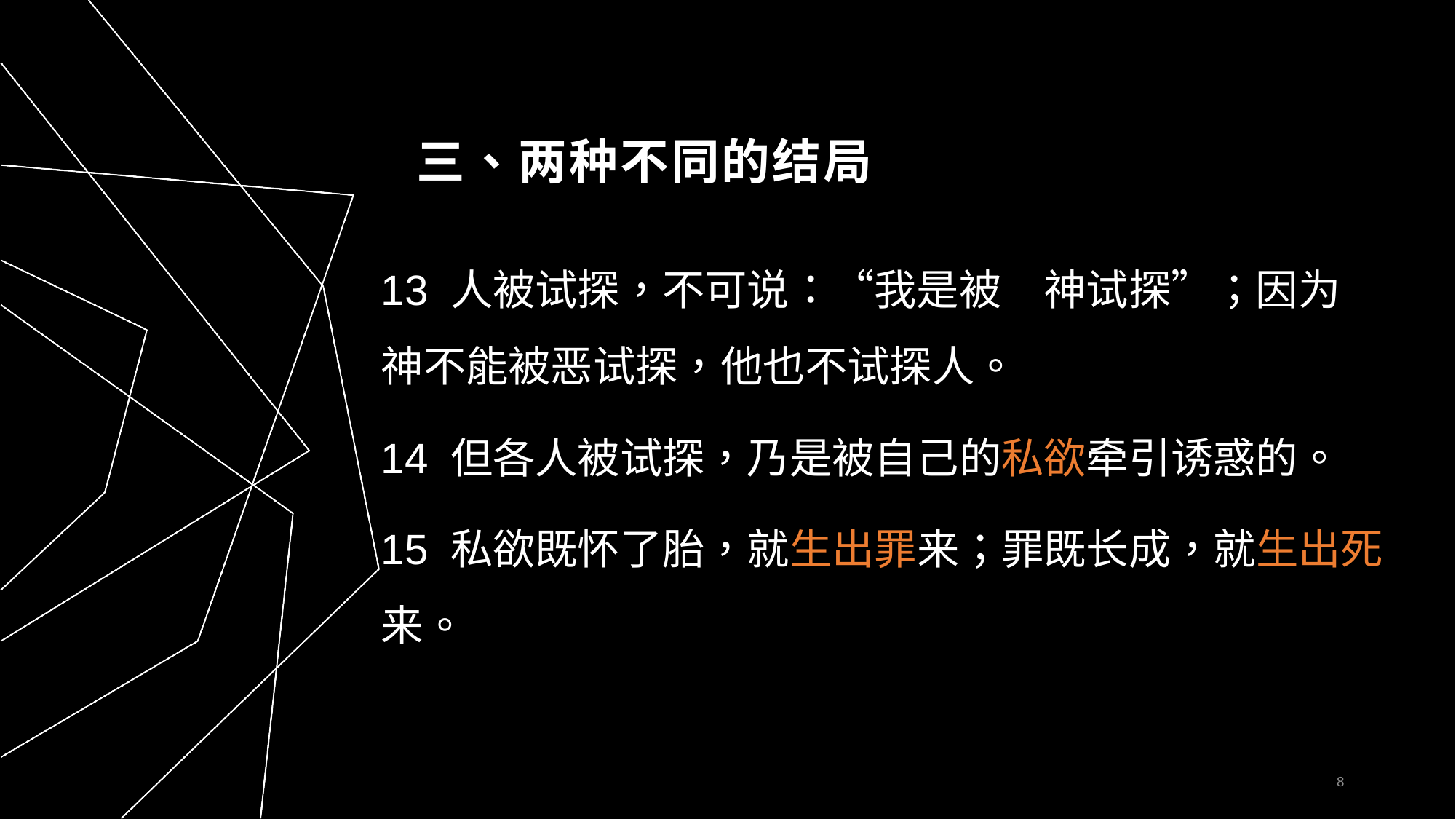

# 三、两种不同的结局
13 人被试探，不可说：“我是被　神试探”；因为　神不能被恶试探，他也不试探人。
14 但各人被试探，乃是被自己的私欲牵引诱惑的。
15 私欲既怀了胎，就生出罪来；罪既长成，就生出死来。

8